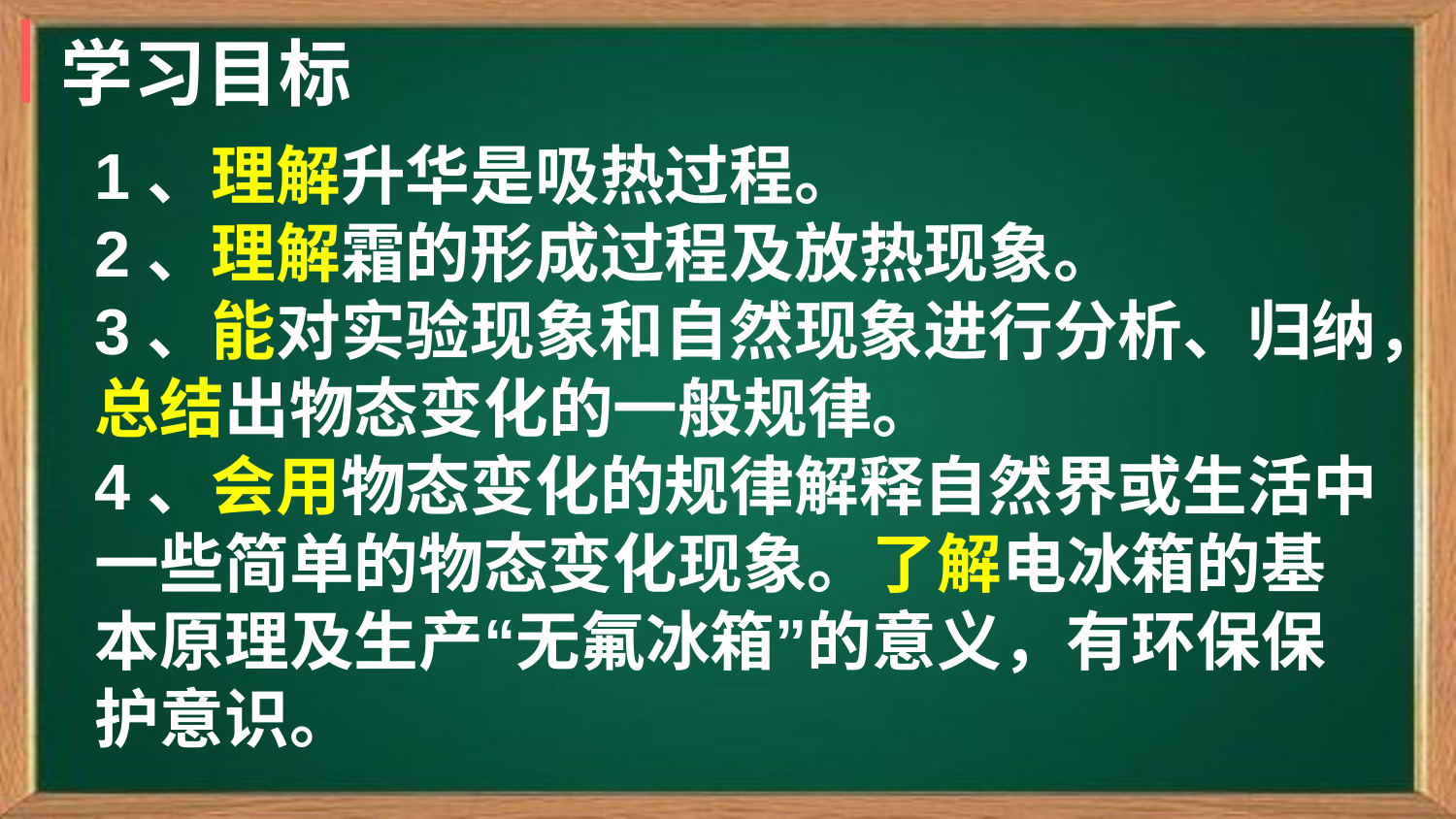

学习目标

1、理解升华是吸热过程。
2、理解霜的形成过程及放热现象。
3、能对实验现象和自然现象进行分析、归纳，总结出物态变化的一般规律。
4、会用物态变化的规律解释自然界或生活中一些简单的物态变化现象。了解电冰箱的基本原理及生产“无氟冰箱”的意义，有环保保护意识。